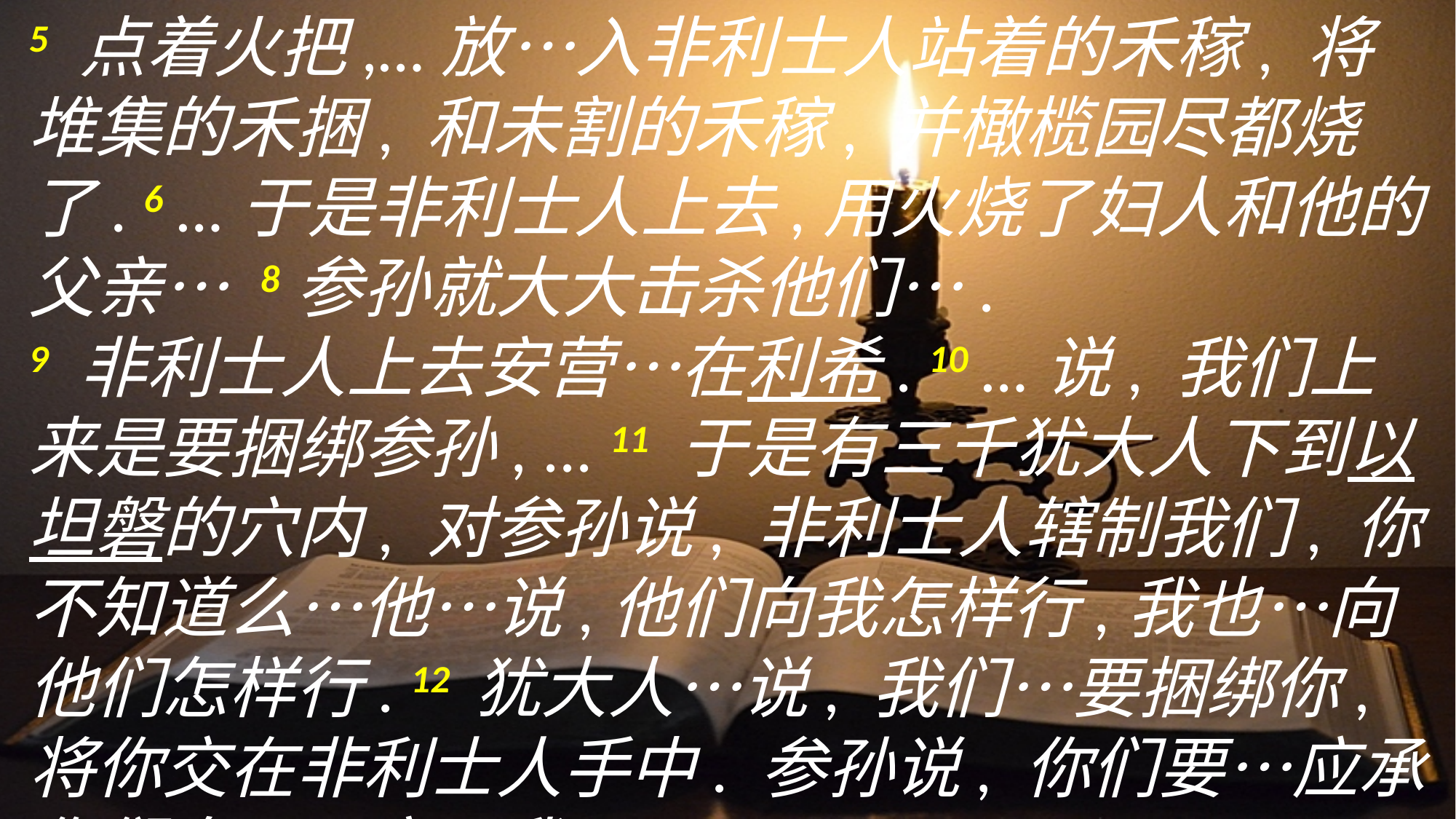

5 点着火把,…放…入非利士人站着的禾稼, 将堆集的禾捆, 和未割的禾稼, 并橄榄园尽都烧了. 6 …于是非利士人上去,用火烧了妇人和他的父亲… 8参孙就大大击杀他们….
9 非利士人上去安营…在利希. 10 …说, 我们上来是要捆绑参孙, ... 11 于是有三千犹大人下到以坦磐的穴内, 对参孙说, 非利士人辖制我们, 你不知道么…他…说,他们向我怎样行,我也…向他们怎样行. 12 犹大人…说, 我们…要捆绑你, 将你交在非利士人手中. 参孙说, 你们要…应承你们自己不害死我.